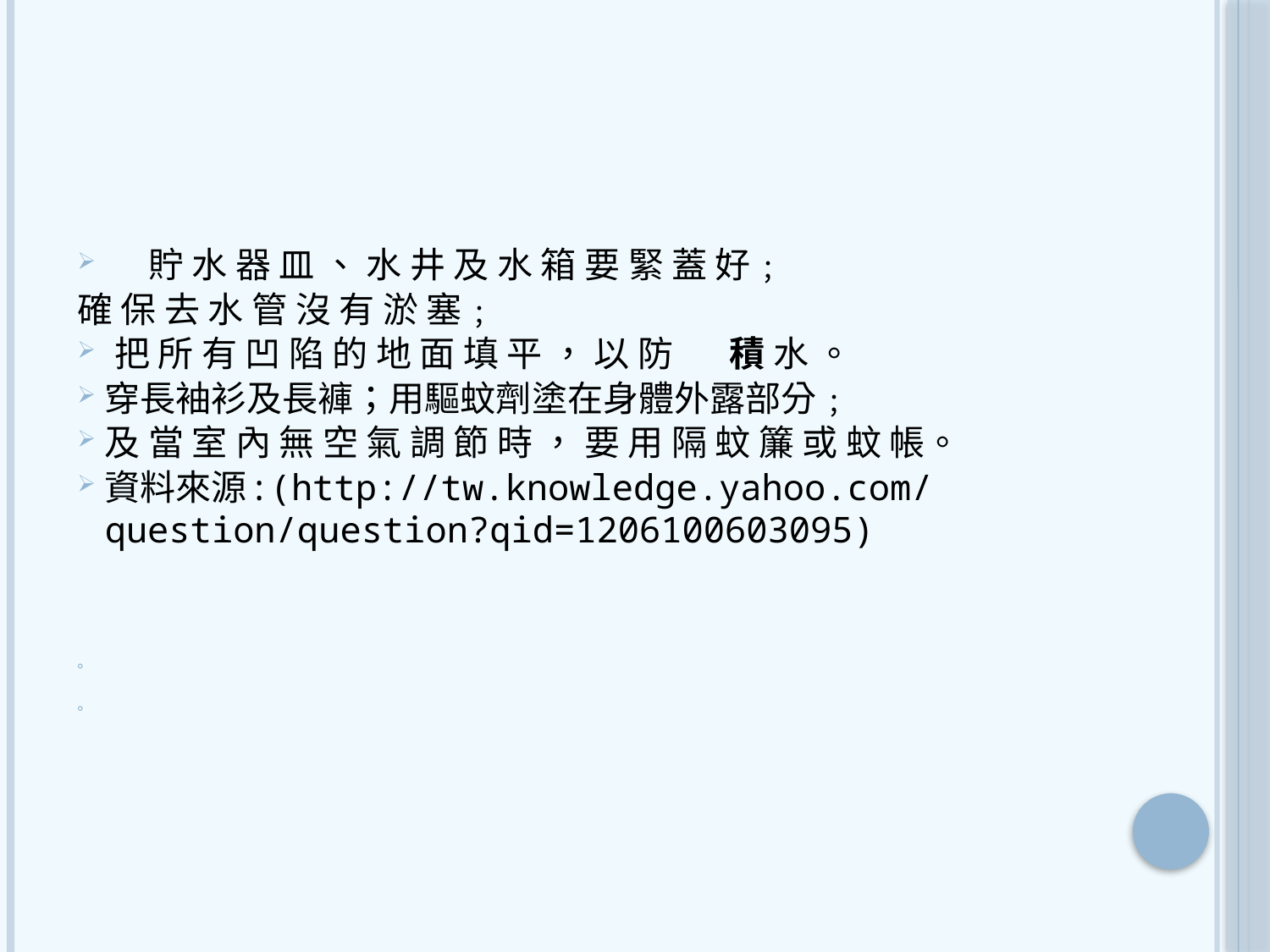

#
　 貯 水 器 皿 、 水 井 及 水 箱 要 緊 蓋 好﹔
確 保 去 水 管 沒 有 淤 塞﹔
 把 所 有 凹 陷 的 地 面 填 平 ， 以 防       積 水 。
穿長袖衫及長褲；用驅蚊劑塗在身體外露部分﹔
及 當 室 內 無 空 氣 調 節 時 ， 要 用 隔 蚊 簾 或 蚊 帳。
資料來源:(http://tw.knowledge.yahoo.com/question/question?qid=1206100603095)